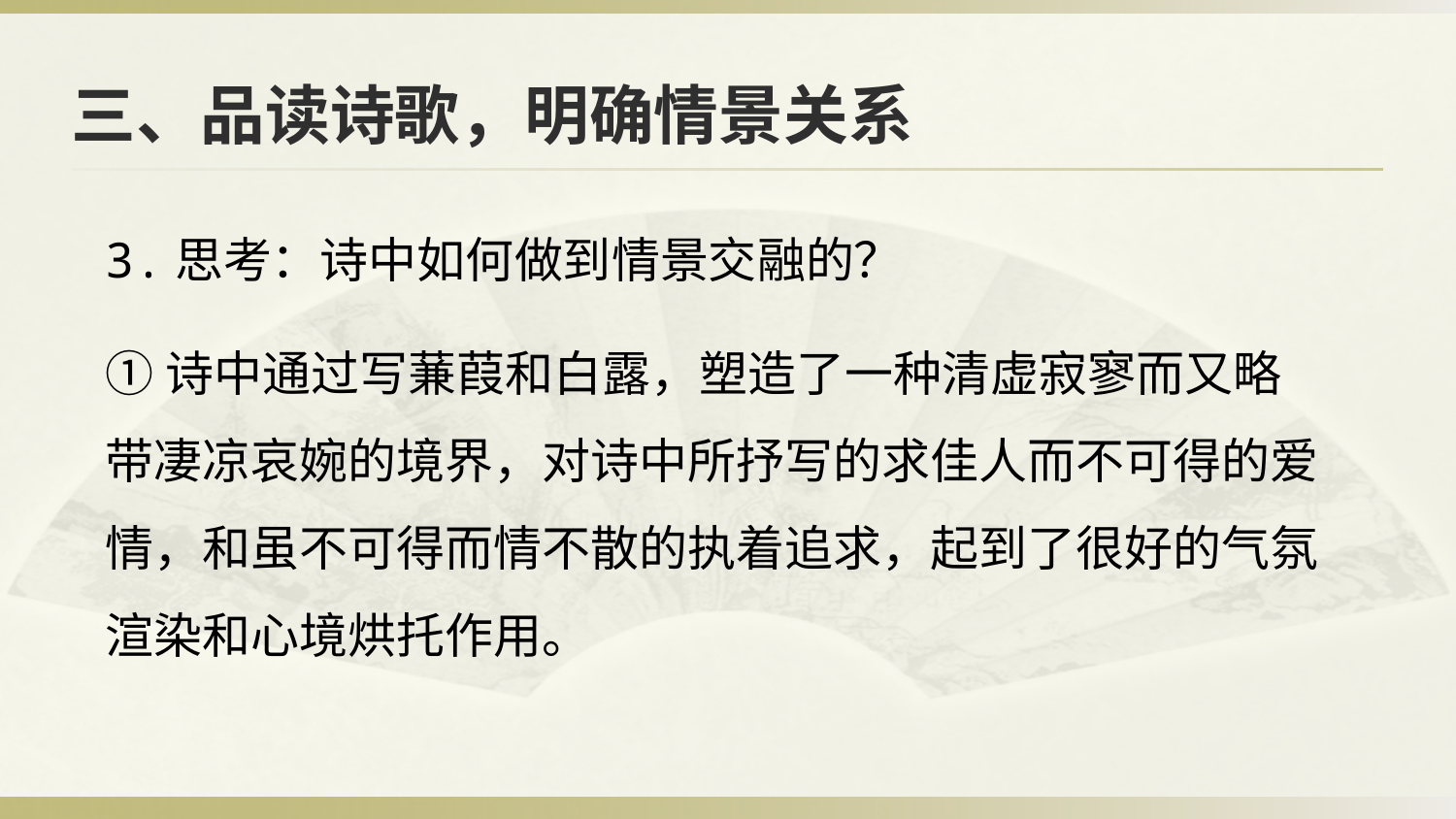

# 三、品读诗歌，明确情景关系
 3.思考：诗中如何做到情景交融的？

①诗中通过写蒹葭和白露，塑造了一种清虚寂寥而又略带凄凉哀婉的境界，对诗中所抒写的求佳人而不可得的爱情，和虽不可得而情不散的执着追求，起到了很好的气氛渲染和心境烘托作用。